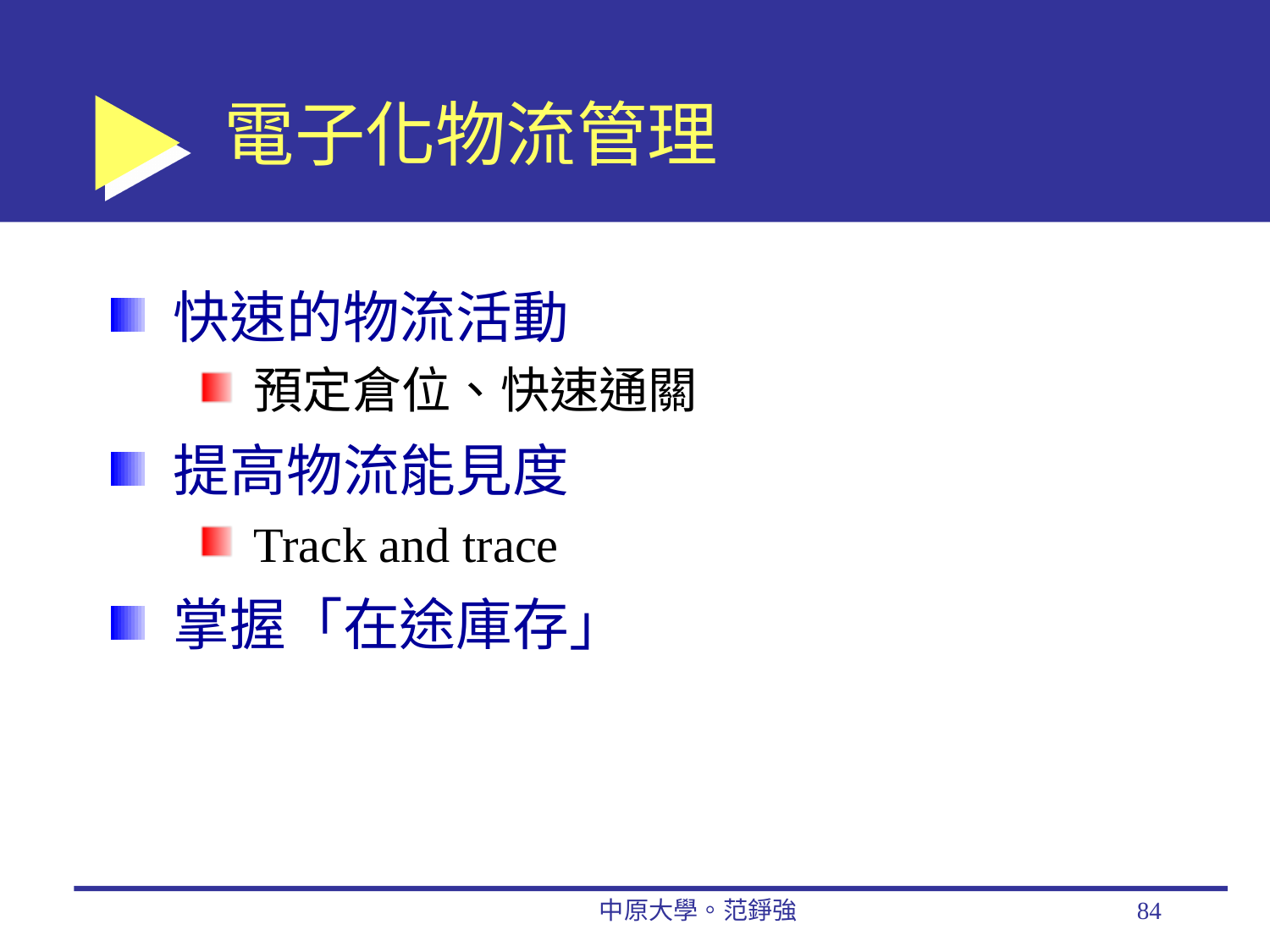

# 電子化物流管理
快速的物流活動
預定倉位、快速通關
提高物流能見度
Track and trace
掌握「在途庫存」
中原大學。范錚強
84